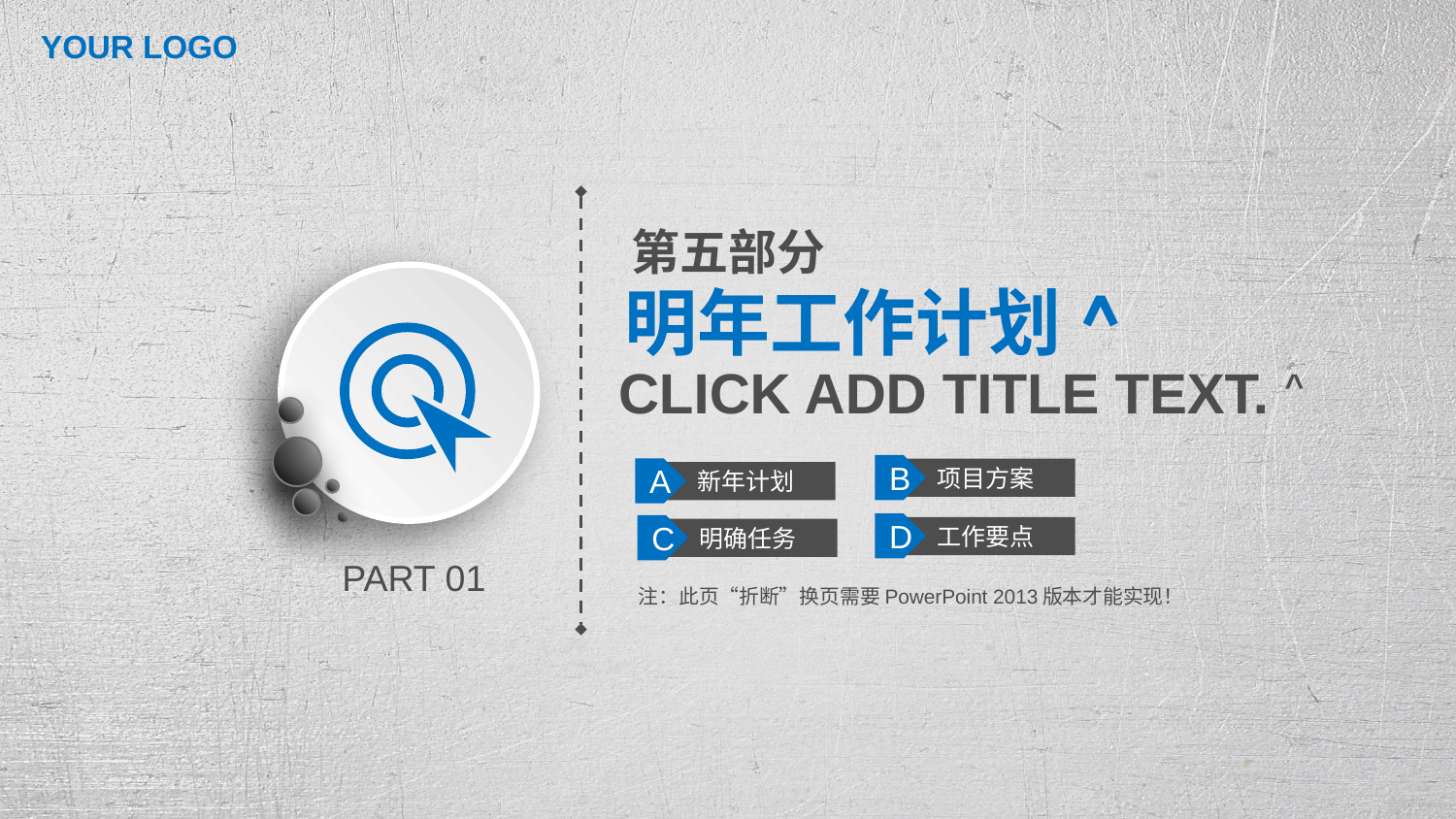

YOUR LOGO
第五部分
明年工作计划^

CLICK ADD TITLE TEXT. ^

B
A
项目方案
新年计划

D
C
工作要点
明确任务
PART 01
注：此页“折断”换页需要PowerPoint 2013版本才能实现！